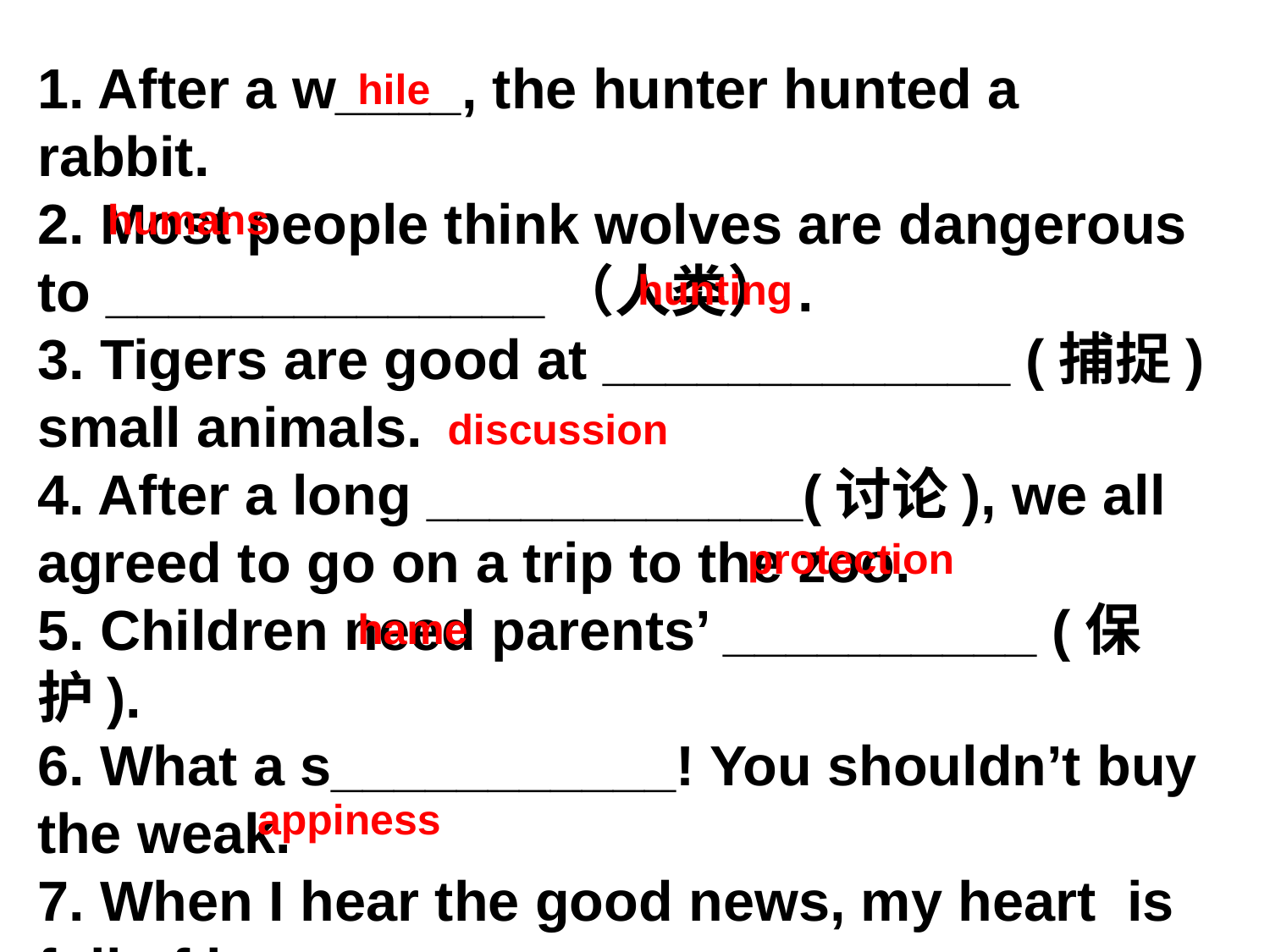

1. After a w____, the hunter hunted a rabbit.
2. Most people think wolves are dangerous to ______________（人类）.
3. Tigers are good at _____________ (捕捉) small animals.
4. After a long ____________(讨论), we all agreed to go on a trip to the zoo.
5. Children need parents’ __________ (保护).
6. What a s___________! You shouldn’t buy the weak.
7. When I hear the good news, my heart  is full of h________.
hile
humans
hunting
discussion
protection
hame
appiness